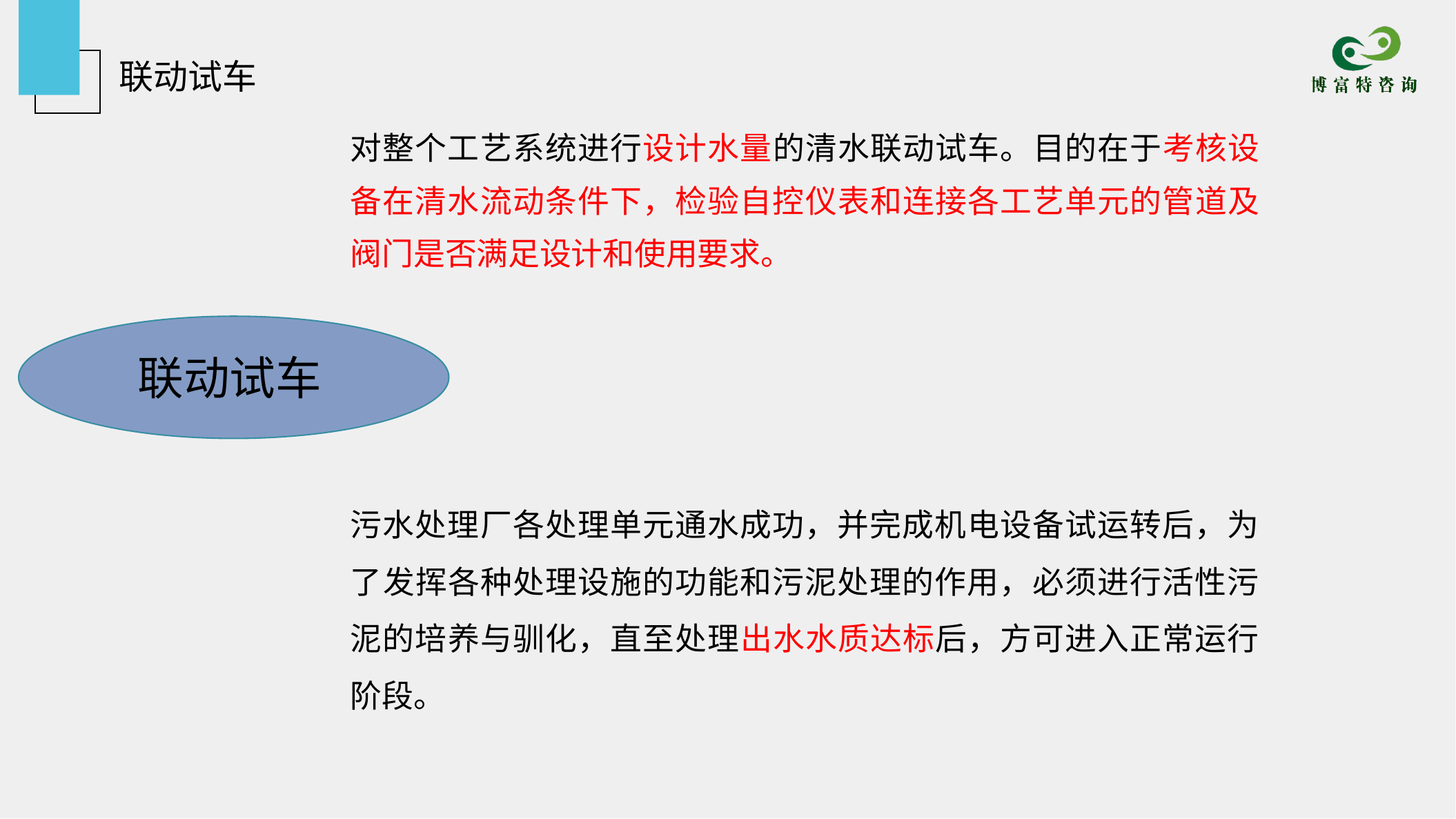

联动试车
对整个工艺系统进行设计水量的清水联动试车。目的在于考核设备在清水流动条件下，检验自控仪表和连接各工艺单元的管道及阀门是否满足设计和使用要求。

联动试车
污水处理厂各处理单元通水成功，并完成机电设备试运转后，为了发挥各种处理设施的功能和污泥处理的作用，必须进行活性污泥的培养与驯化，直至处理出水水质达标后，方可进入正常运行阶段。